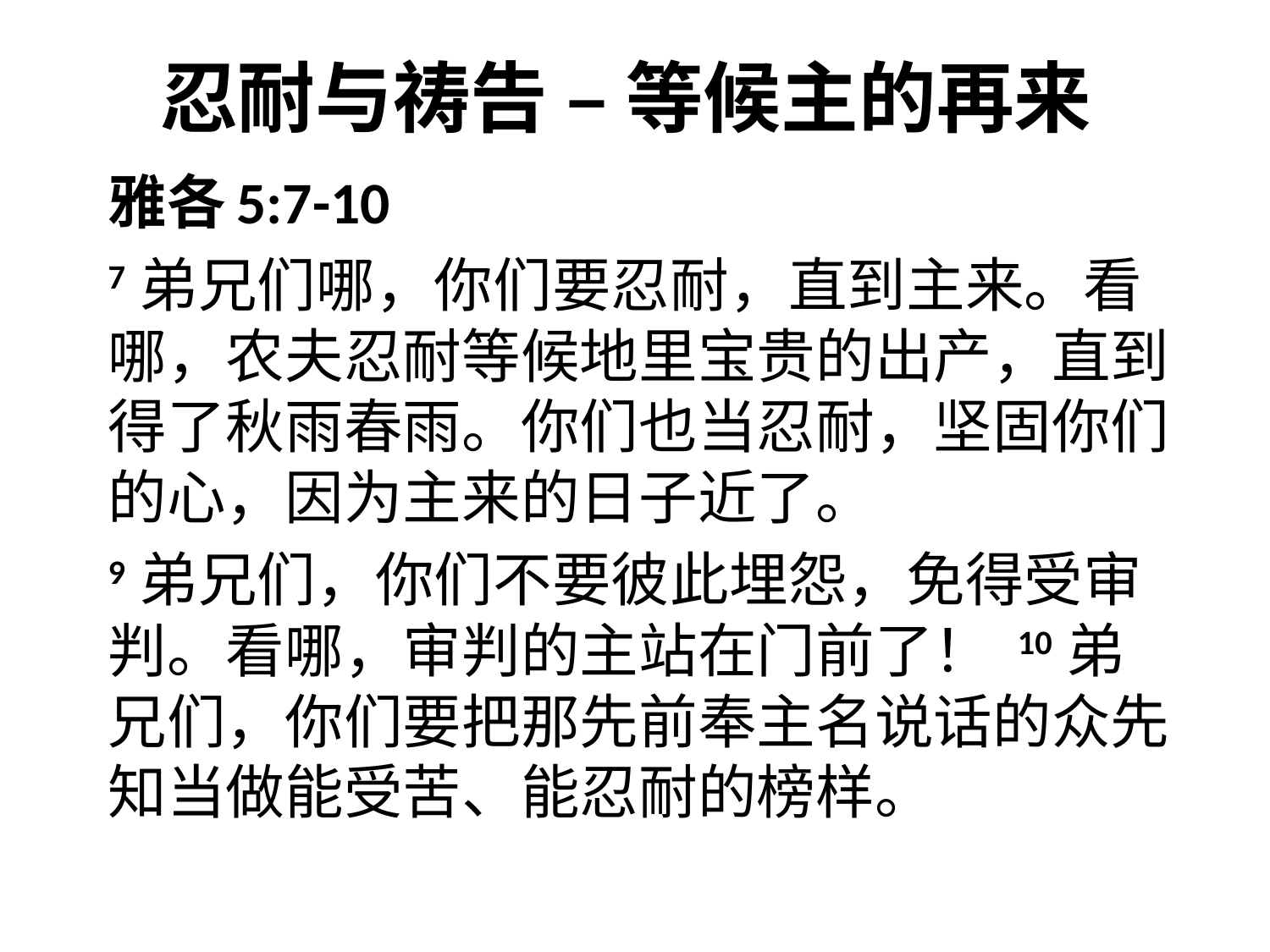

# 忍耐与祷告 – 等候主的再来
雅各5:7-10
7 弟兄们哪，你们要忍耐，直到主来。看哪，农夫忍耐等候地里宝贵的出产，直到得了秋雨春雨。你们也当忍耐，坚固你们的心，因为主来的日子近了。
9 弟兄们，你们不要彼此埋怨，免得受审判。看哪，审判的主站在门前了！ 10 弟兄们，你们要把那先前奉主名说话的众先知当做能受苦、能忍耐的榜样。